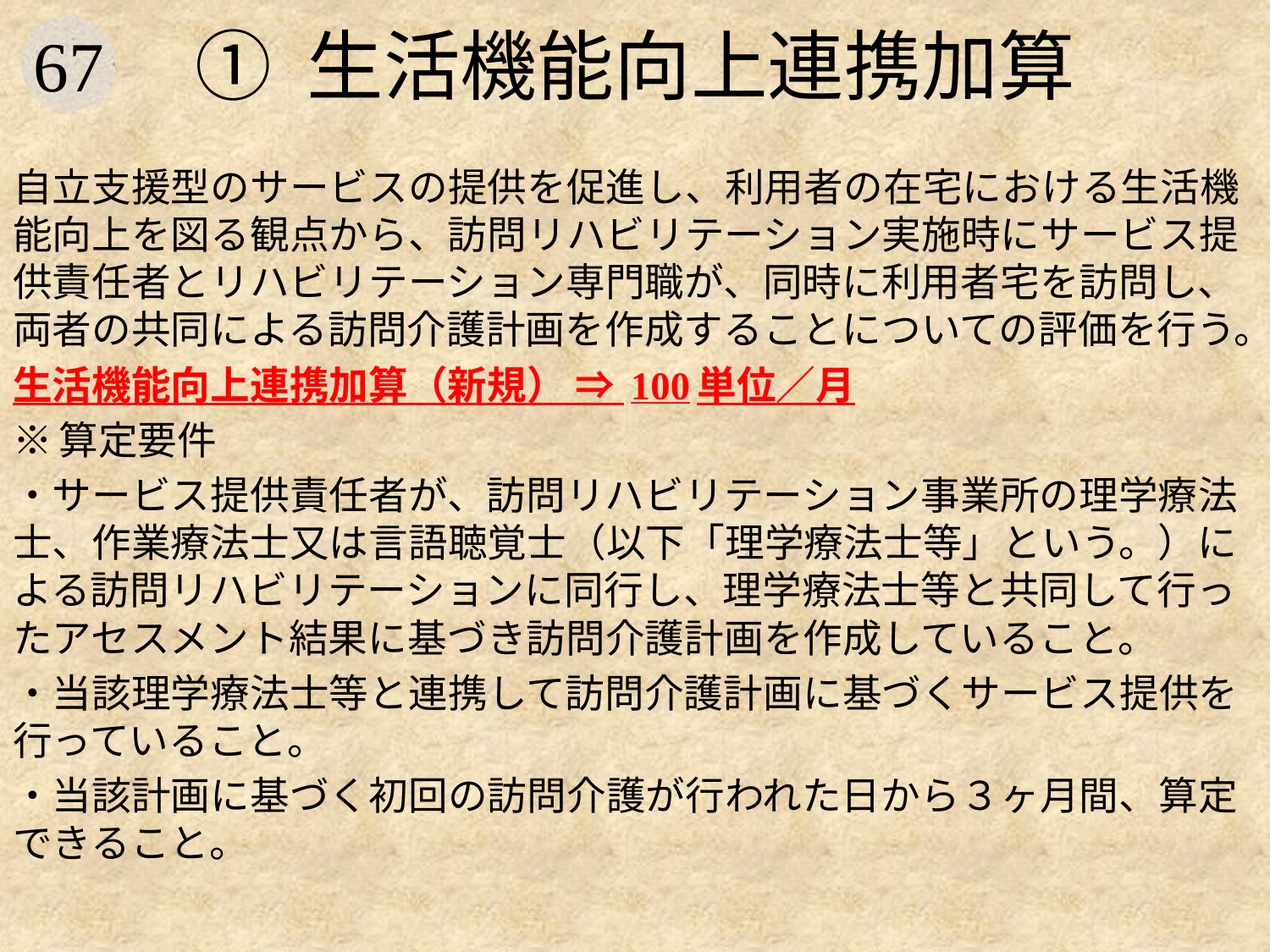

# ① 生活機能向上連携加算
自立支援型のサービスの提供を促進し、利用者の在宅における生活機能向上を図る観点から、訪問リハビリテーション実施時にサービス提供責任者とリハビリテーション専門職が、同時に利用者宅を訪問し、両者の共同による訪問介護計画を作成することについての評価を行う。
生活機能向上連携加算（新規） ⇒ 100単位／月
※算定要件
・サービス提供責任者が、訪問リハビリテーション事業所の理学療法士、作業療法士又は言語聴覚士（以下「理学療法士等」という。）による訪問リハビリテーションに同行し、理学療法士等と共同して行ったアセスメント結果に基づき訪問介護計画を作成していること。
・当該理学療法士等と連携して訪問介護計画に基づくサービス提供を行っていること。
・当該計画に基づく初回の訪問介護が行われた日から３ヶ月間、算定できること。